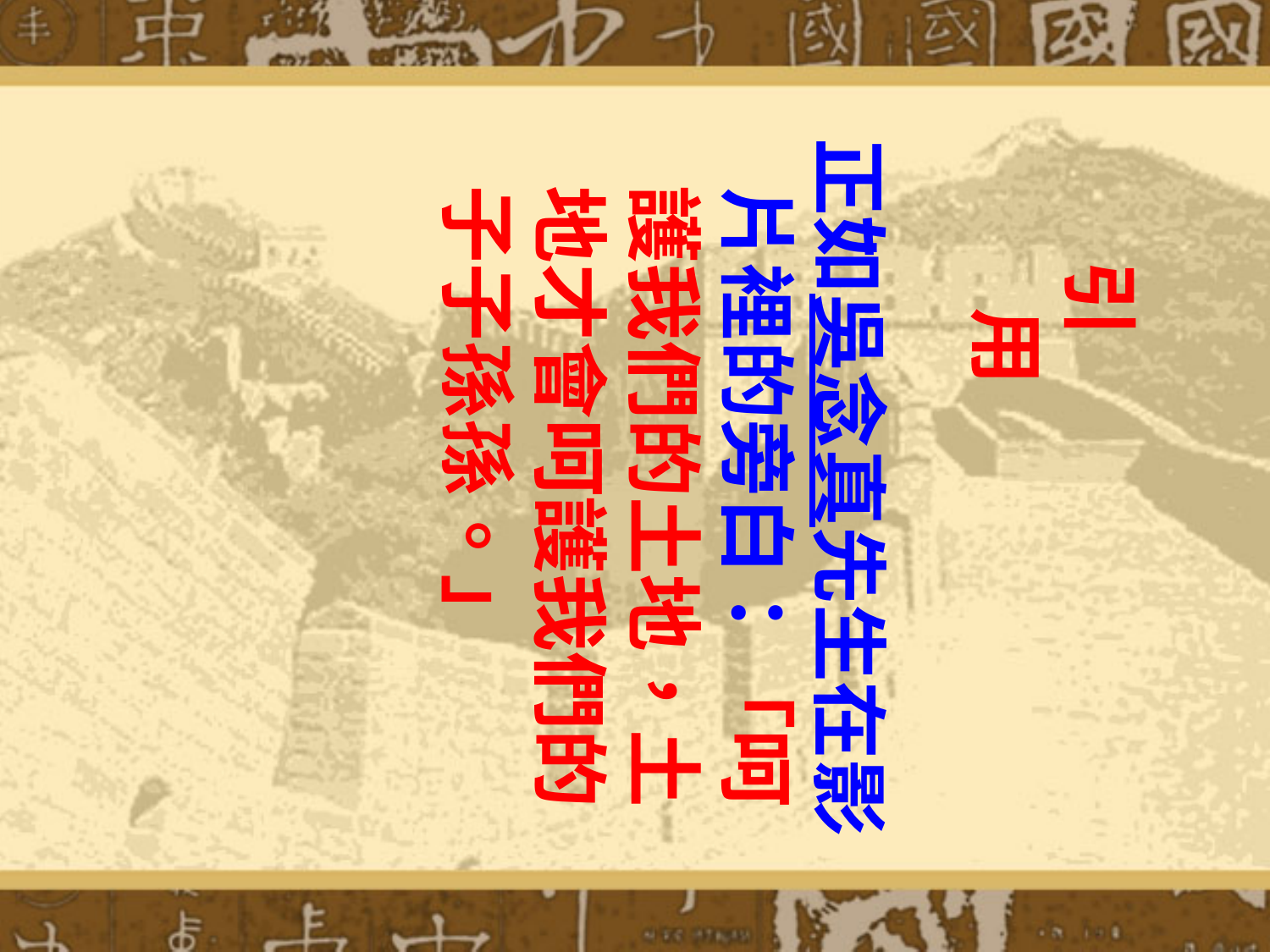

正如吳念真先生在影片裡的旁白：「呵護我們的土地，土地才會呵護我們的子子孫孫。」
引用